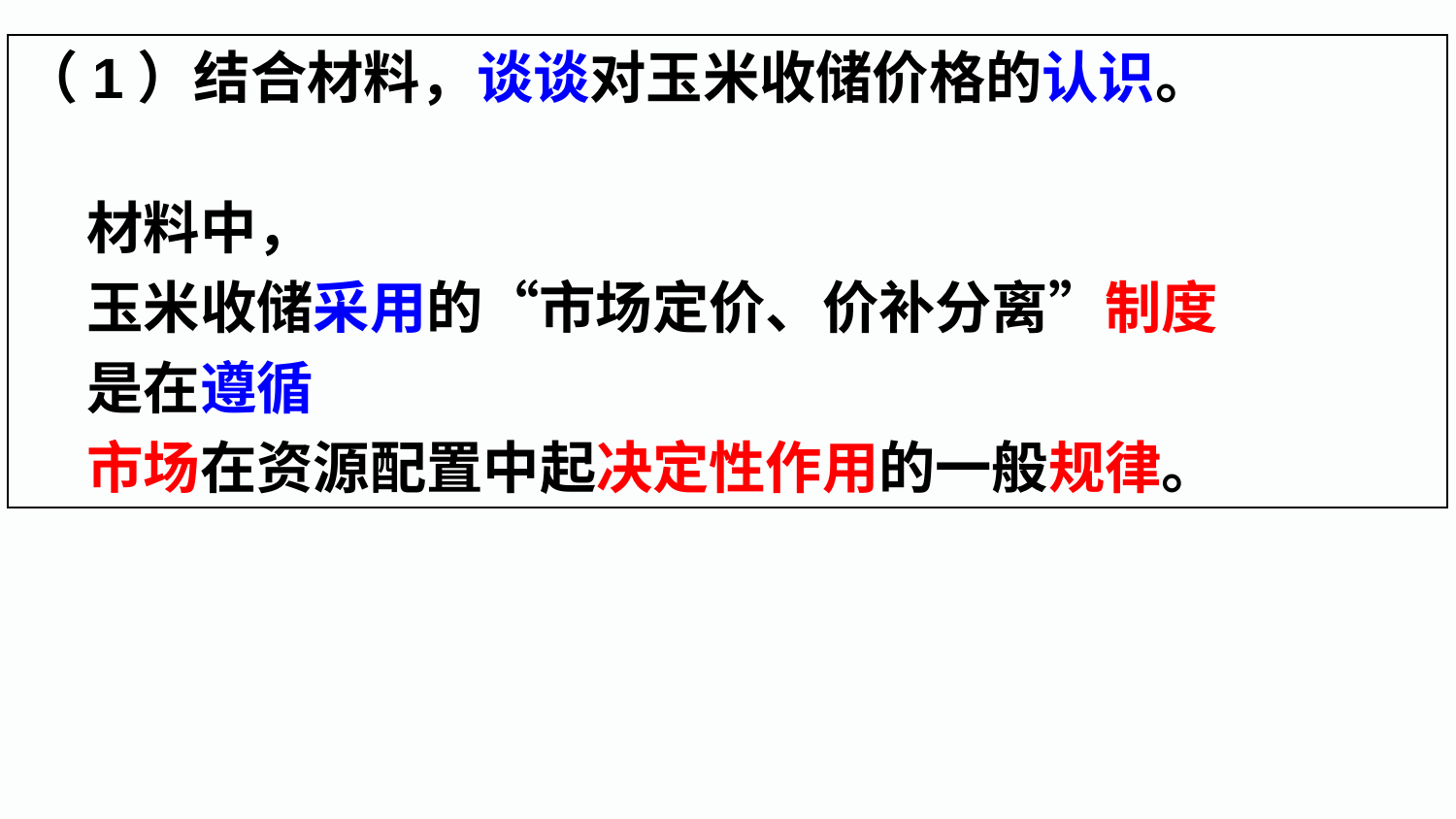

（1）结合材料，谈谈对玉米收储价格的认识。

    材料中，
    玉米收储采用的“市场定价、价补分离”制度
    是在遵循
    市场在资源配置中起决定性作用的一般规律。